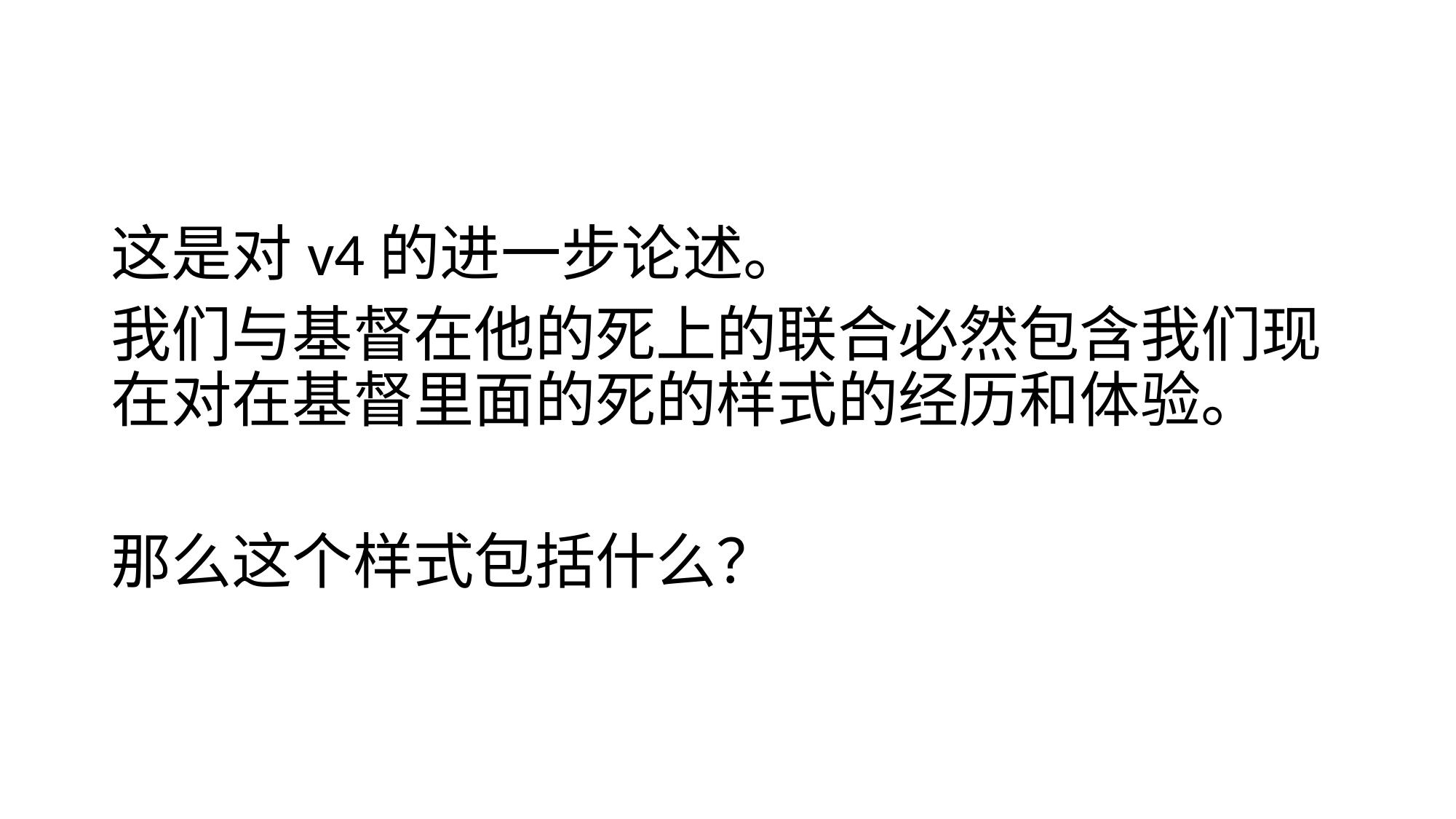

#
这是对v4的进一步论述。
我们与基督在他的死上的联合必然包含我们现在对在基督里面的死的样式的经历和体验。

那么这个样式包括什么？